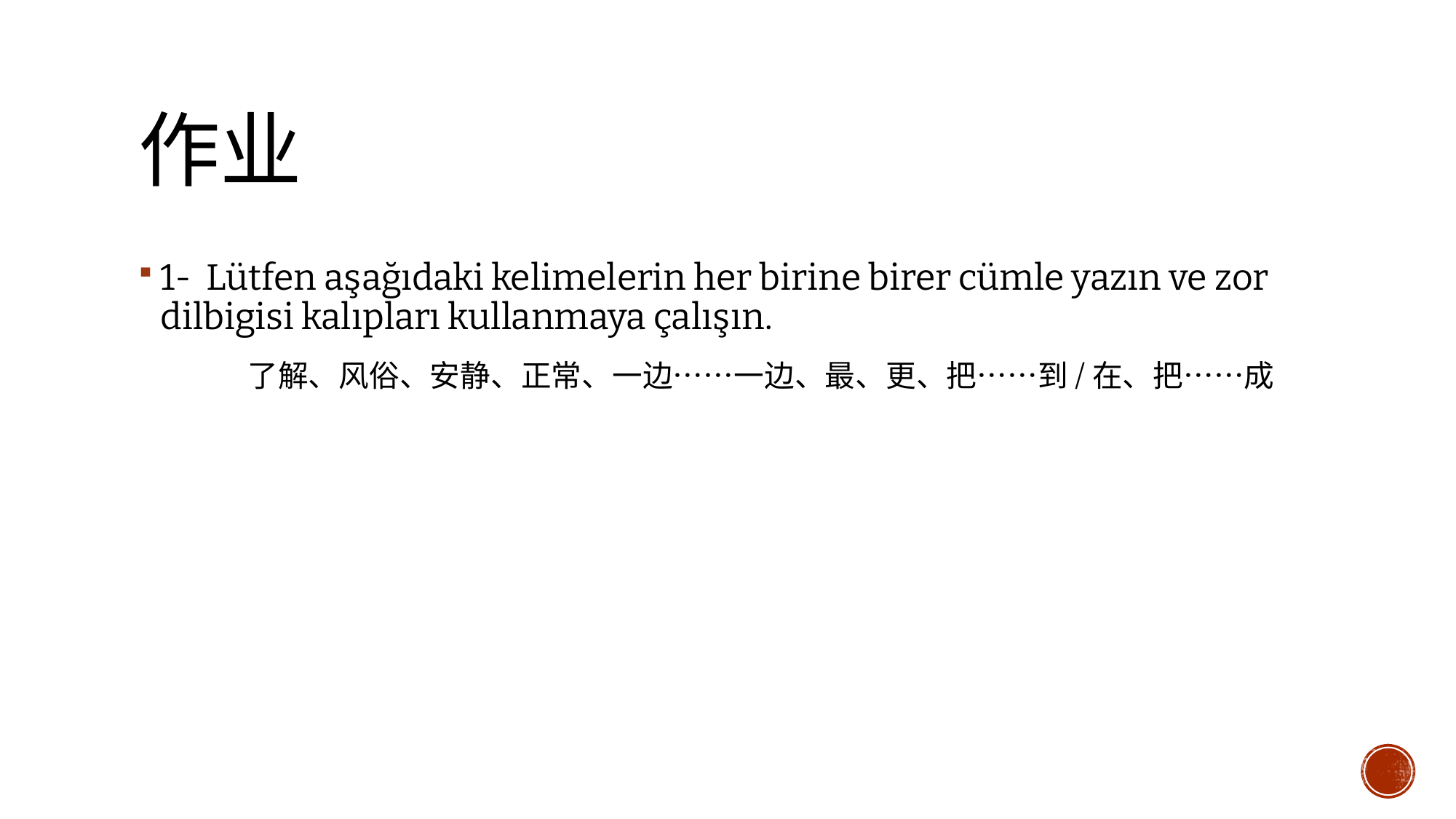

# 作业
1-  Lütfen aşağıdaki kelimelerin her birine birer cümle yazın ve zor dilbigisi kalıpları kullanmaya çalışın.
	了解、风俗、安静、正常、一边……一边、最、更、把……到/在、把……成